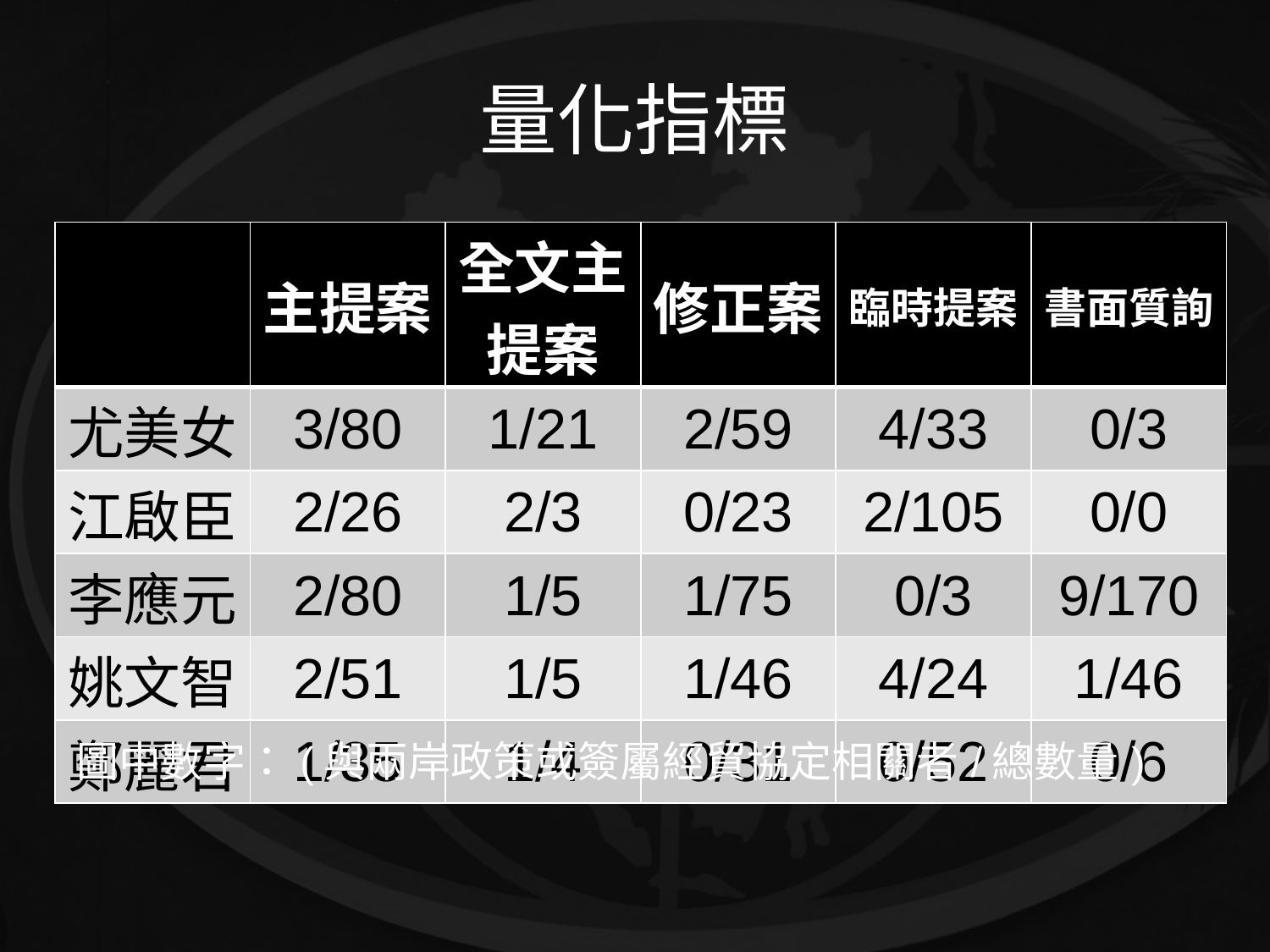

# 量化指標
|  | 主提案 | 全文主提案 | 修正案 | 臨時提案 | 書面質詢 |
| --- | --- | --- | --- | --- | --- |
| 尤美女 | 3/80 | 1/21 | 2/59 | 4/33 | 0/3 |
| 江啟臣 | 2/26 | 2/3 | 0/23 | 2/105 | 0/0 |
| 李應元 | 2/80 | 1/5 | 1/75 | 0/3 | 9/170 |
| 姚文智 | 2/51 | 1/5 | 1/46 | 4/24 | 1/46 |
| 鄭麗君 | 1/35 | 1/4 | 0/31 | 0/52 | 0/6 |

圖中數字：(與兩岸政策或簽屬經貿協定相關者/總數量)